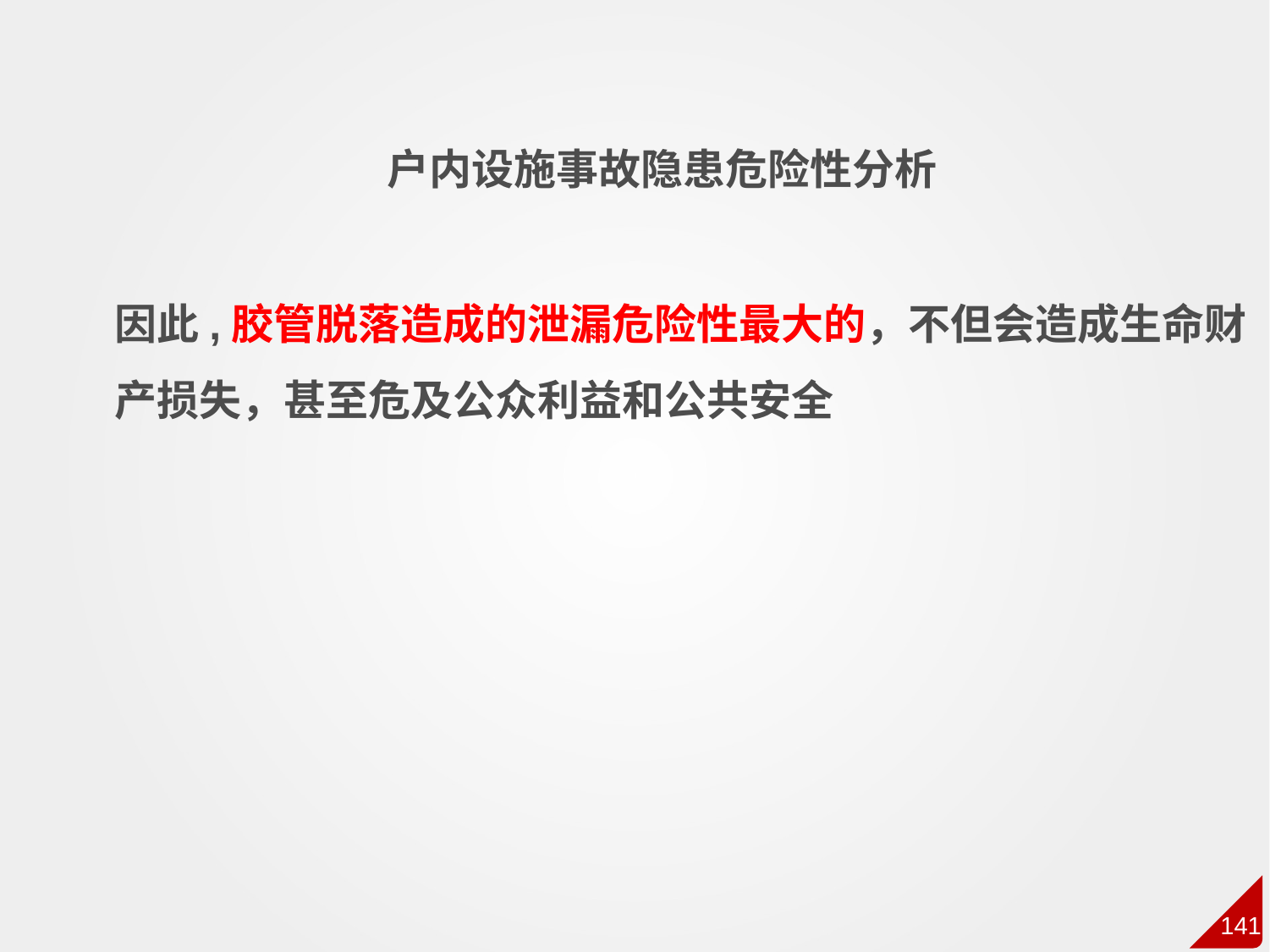

户内设施事故隐患危险性分析
因此,胶管脱落造成的泄漏危险性最大的，不但会造成生命财产损失，甚至危及公众利益和公共安全